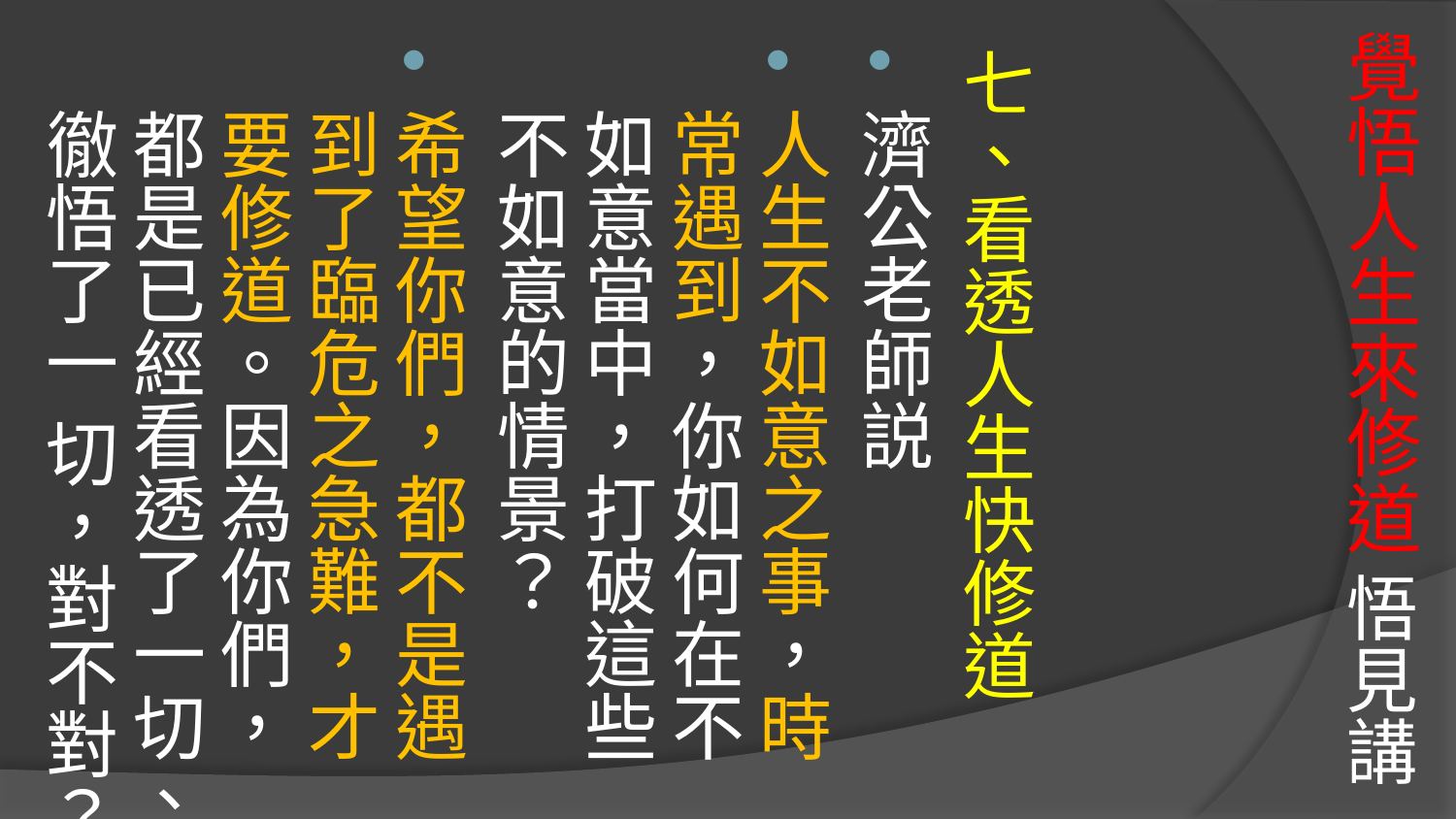

# 覺悟人生來修道 悟見講
七、看透人生快修道
濟公老師説
人生不如意之事，時常遇到，你如何在不如意當中，打破這些不如意的情景？
希望你們，都不是遇到了臨危之急難，才要修道。因為你們，都是已經看透了一切、徹悟了一 切，對不對？